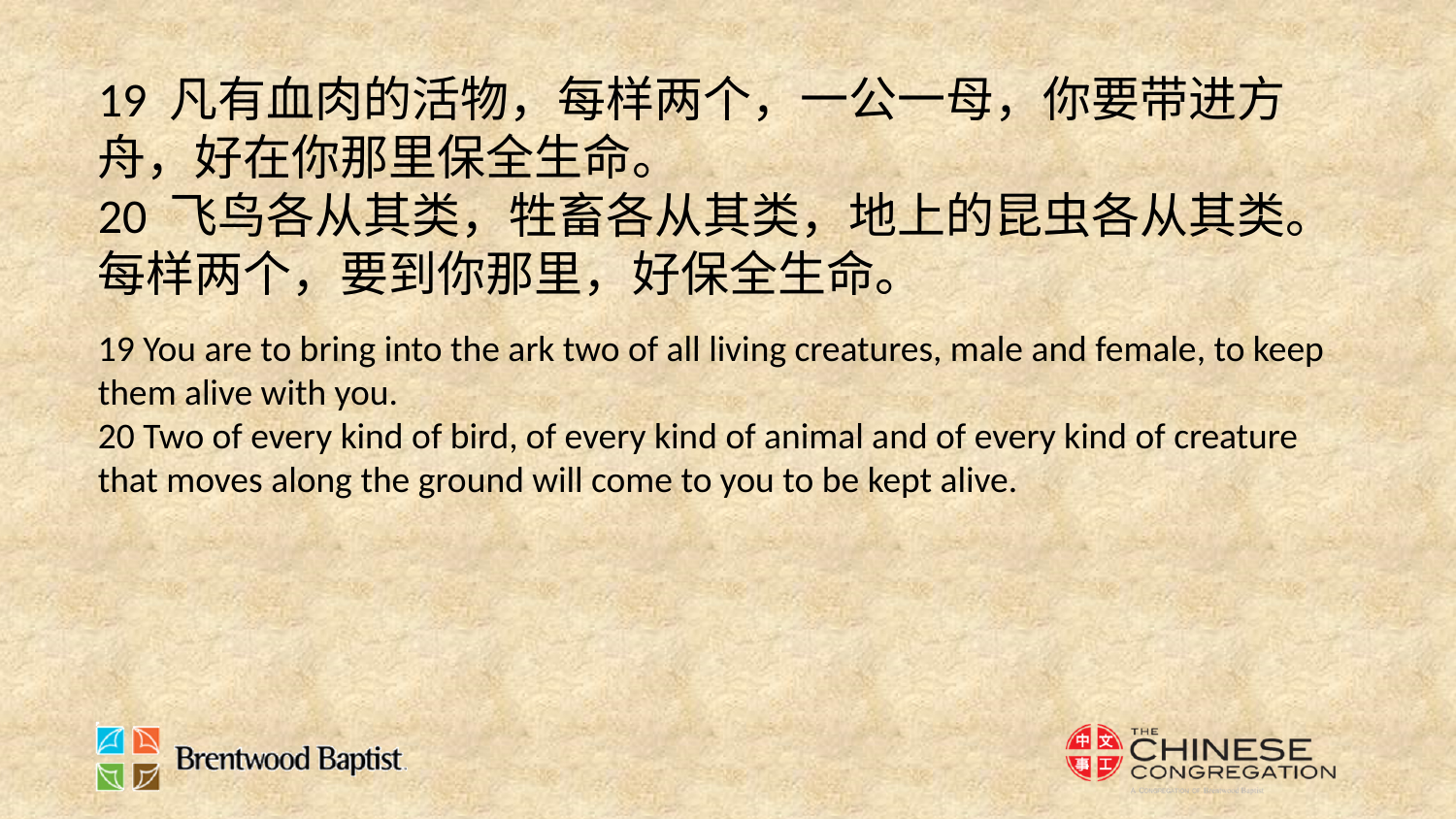

19 凡有血肉的活物，每样两个，一公一母，你要带进方舟，好在你那里保全生命。
20 飞鸟各从其类，牲畜各从其类，地上的昆虫各从其类。每样两个，要到你那里，好保全生命。

19 You are to bring into the ark two of all living creatures, male and female, to keep them alive with you.
20 Two of every kind of bird, of every kind of animal and of every kind of creature that moves along the ground will come to you to be kept alive.